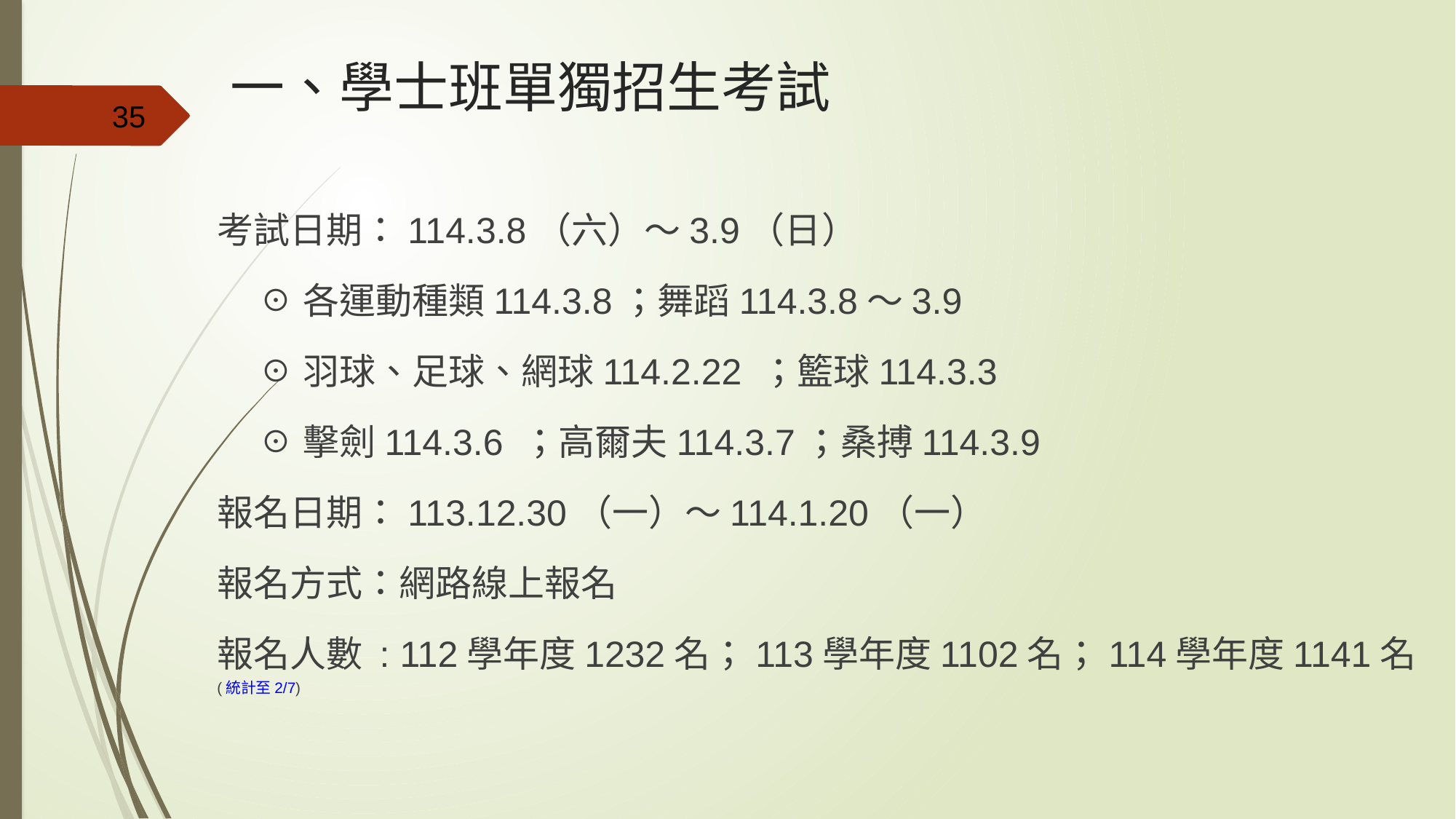

# 一、學士班單獨招生考試
35
考試日期：114.3.8（六）～3.9（日）
     ☉各運動種類114.3.8；舞蹈114.3.8～3.9
     ☉羽球、足球、網球114.2.22 ；籃球114.3.3
     ☉擊劍114.3.6 ；高爾夫114.3.7；桑搏114.3.9
報名日期：113.12.30（一）～114.1.20（一）
報名方式：網路線上報名
報名人數 : 112學年度1232名；113學年度1102名；114學年度1141名(統計至2/7)